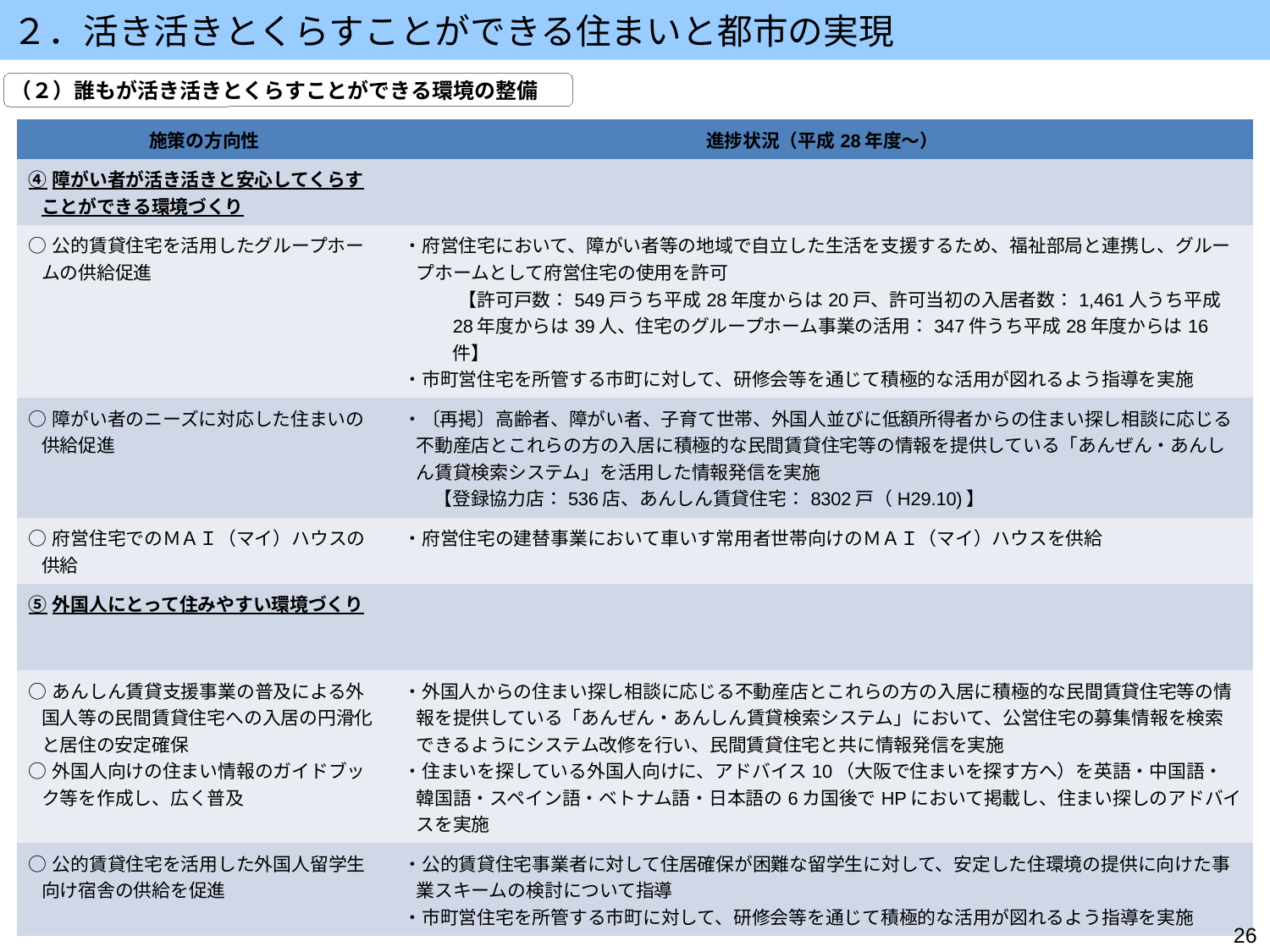

２．活き活きとくらすことができる住まいと都市の実現
（２）誰もが活き活きとくらすことができる環境の整備
| 施策の方向性 | 進捗状況（平成28年度～） |
| --- | --- |
| ④障がい者が活き活きと安心してくらすことができる環境づくり |  |
| ○公的賃貸住宅を活用したグループホームの供給促進 | ・府営住宅において、障がい者等の地域で自立した生活を支援するため、福祉部局と連携し、グループホームとして府営住宅の使用を許可 　　　【許可戸数：549戸うち平成28年度からは20戸、許可当初の入居者数：1,461人うち平成28年度からは39人、住宅のグループホーム事業の活用：347件うち平成28年度からは16件】 ・市町営住宅を所管する市町に対して、研修会等を通じて積極的な活用が図れるよう指導を実施 |
| ○障がい者のニーズに対応した住まいの供給促進 | ・〔再掲〕高齢者、障がい者、子育て世帯、外国人並びに低額所得者からの住まい探し相談に応じる不動産店とこれらの方の入居に積極的な民間賃貸住宅等の情報を提供している「あんぜん・あんしん賃貸検索システム」を活用した情報発信を実施 　 【登録協力店：536店、あんしん賃貸住宅：8302戸（H29.10)】 |
| ○府営住宅でのＭＡＩ（マイ）ハウスの供給 | ・府営住宅の建替事業において車いす常用者世帯向けのＭＡＩ（マイ）ハウスを供給 |
| ⑤外国人にとって住みやすい環境づくり |  |
| ○あんしん賃貸支援事業の普及による外国人等の民間賃貸住宅への入居の円滑化と居住の安定確保 ○外国人向けの住まい情報のガイドブック等を作成し、広く普及 | ・外国人からの住まい探し相談に応じる不動産店とこれらの方の入居に積極的な民間賃貸住宅等の情報を提供している「あんぜん・あんしん賃貸検索システム」において、公営住宅の募集情報を検索できるようにシステム改修を行い、民間賃貸住宅と共に情報発信を実施 ・住まいを探している外国人向けに、アドバイス10（大阪で住まいを探す方へ）を英語・中国語・韓国語・スペイン語・ベトナム語・日本語の6カ国後でHPにおいて掲載し、住まい探しのアドバイスを実施 |
| ○公的賃貸住宅を活用した外国人留学生向け宿舎の供給を促進 | ・公的賃貸住宅事業者に対して住居確保が困難な留学生に対して、安定した住環境の提供に向けた事業スキームの検討について指導 ・市町営住宅を所管する市町に対して、研修会等を通じて積極的な活用が図れるよう指導を実施 |
26